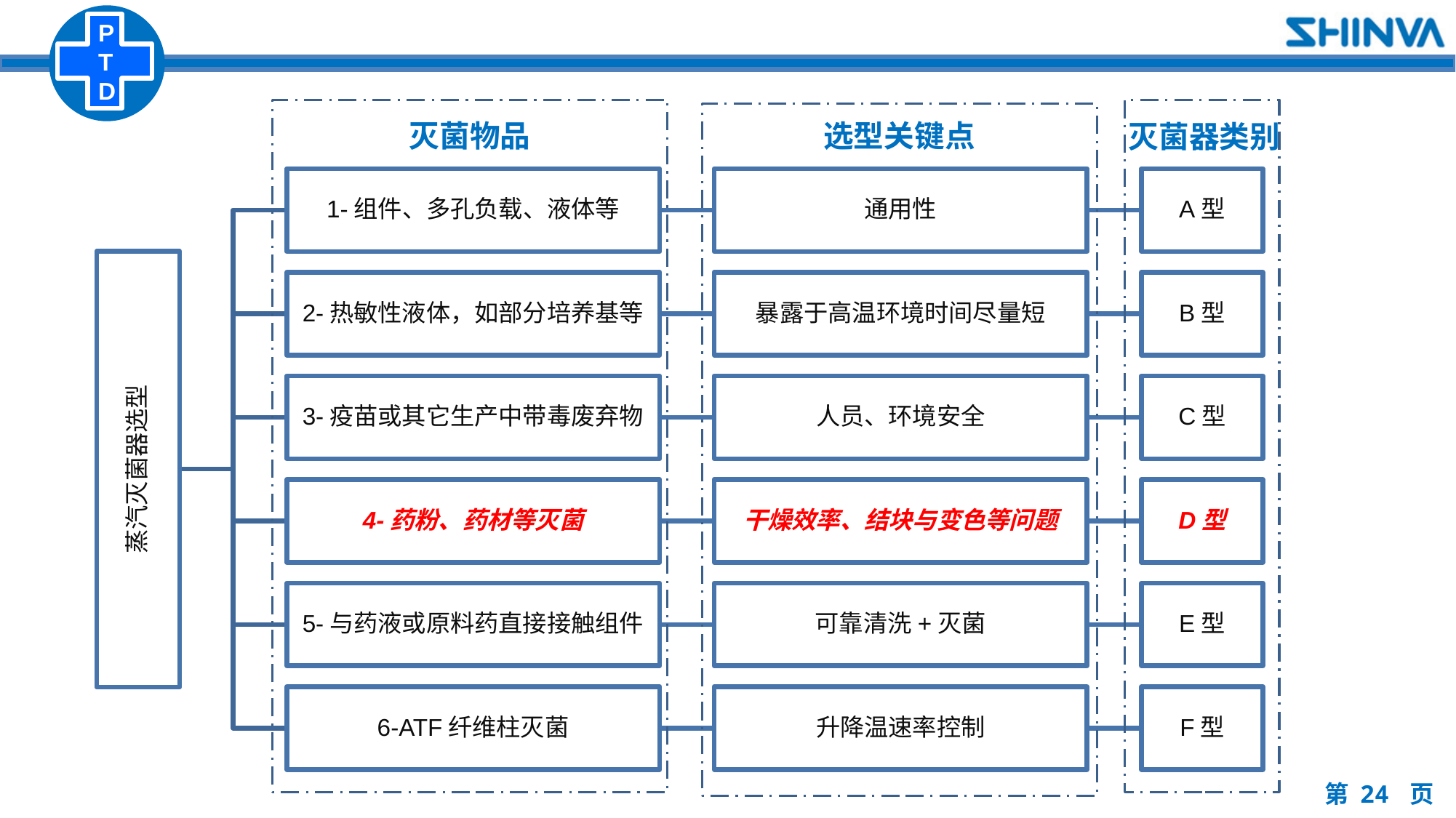

灭菌物品
选型关键点
灭菌器类别

蒸汽灭菌器选型
1-组件、多孔负载、液体等
通用性
A型
2-热敏性液体，如部分培养基等
暴露于高温环境时间尽量短
B型
3-疫苗或其它生产中带毒废弃物
人员、环境安全
C型
4-药粉、药材等灭菌
干燥效率、结块与变色等问题
D型
5-与药液或原料药直接接触组件
可靠清洗+灭菌
E型
6-ATF纤维柱灭菌
升降温速率控制
F型